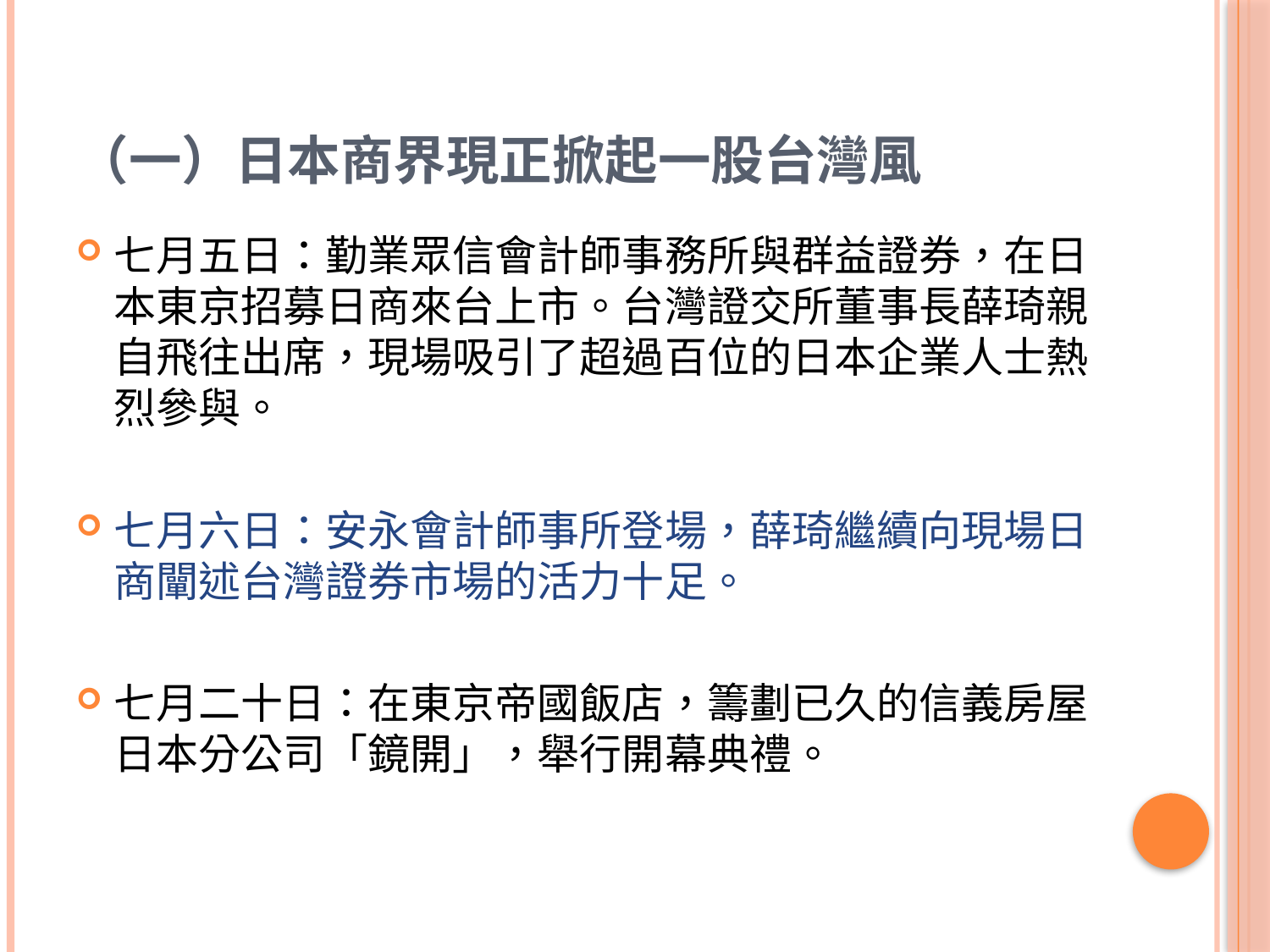

# （一）日本商界現正掀起一股台灣風
七月五日：勤業眾信會計師事務所與群益證券，在日本東京招募日商來台上市。台灣證交所董事長薛琦親自飛往出席，現場吸引了超過百位的日本企業人士熱烈參與。

七月六日：安永會計師事所登場，薛琦繼續向現場日商闡述台灣證券市場的活力十足。

七月二十日：在東京帝國飯店，籌劃已久的信義房屋日本分公司「鏡開」，舉行開幕典禮。